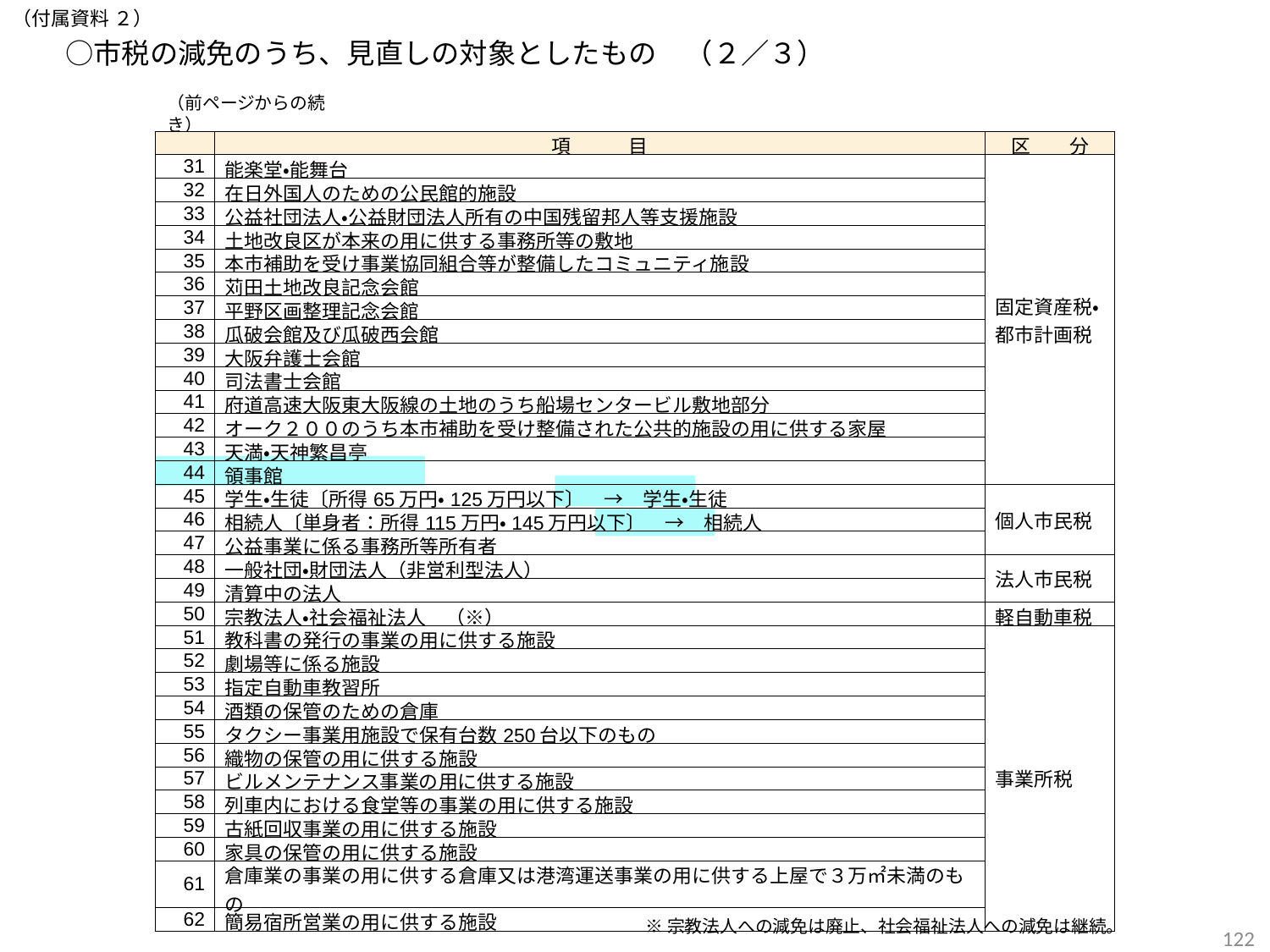

（付属資料 ２）
　○市税の減免のうち、見直しの対象としたもの　（２／３）
（前ページからの続き）
|  | 項　　　目 | 区　　分 |
| --- | --- | --- |
| 31 | 能楽堂・能舞台 | 固定資産税・都市計画税 |
| 32 | 在日外国人のための公民館的施設 |  |
| 33 | 公益社団法人・公益財団法人所有の中国残留邦人等支援施設 |  |
| 34 | 土地改良区が本来の用に供する事務所等の敷地 |  |
| 35 | 本市補助を受け事業協同組合等が整備したコミュニティ施設 |  |
| 36 | 苅田土地改良記念会館 |  |
| 37 | 平野区画整理記念会館 |  |
| 38 | 瓜破会館及び瓜破西会館 |  |
| 39 | 大阪弁護士会館 |  |
| 40 | 司法書士会館 |  |
| 41 | 府道高速大阪東大阪線の土地のうち船場センタービル敷地部分 |  |
| 42 | オーク２００のうち本市補助を受け整備された公共的施設の用に供する家屋 |  |
| 43 | 天満・天神繁昌亭 |  |
| 44 | 領事館 |  |
| 45 | 学生・生徒〔所得65万円・125万円以下〕　→　学生・生徒 | 個人市民税 |
| 46 | 相続人〔単身者：所得115万円・145万円以下〕　→　相続人 |  |
| 47 | 公益事業に係る事務所等所有者 |  |
| 48 | 一般社団・財団法人（非営利型法人） | 法人市民税 |
| 49 | 清算中の法人 |  |
| 50 | 宗教法人・社会福祉法人　（※） | 軽自動車税 |
| 51 | 教科書の発行の事業の用に供する施設 | 事業所税 |
| 52 | 劇場等に係る施設 |  |
| 53 | 指定自動車教習所 |  |
| 54 | 酒類の保管のための倉庫 |  |
| 55 | タクシー事業用施設で保有台数250台以下のもの |  |
| 56 | 織物の保管の用に供する施設 |  |
| 57 | ビルメンテナンス事業の用に供する施設 |  |
| 58 | 列車内における食堂等の事業の用に供する施設 |  |
| 59 | 古紙回収事業の用に供する施設 |  |
| 60 | 家具の保管の用に供する施設 |  |
| 61 | 倉庫業の事業の用に供する倉庫又は港湾運送事業の用に供する上屋で３万㎡未満のもの |  |
| 62 | 簡易宿所営業の用に供する施設 |  |

※宗教法人への減免は廃止、社会福祉法人への減免は継続。
122